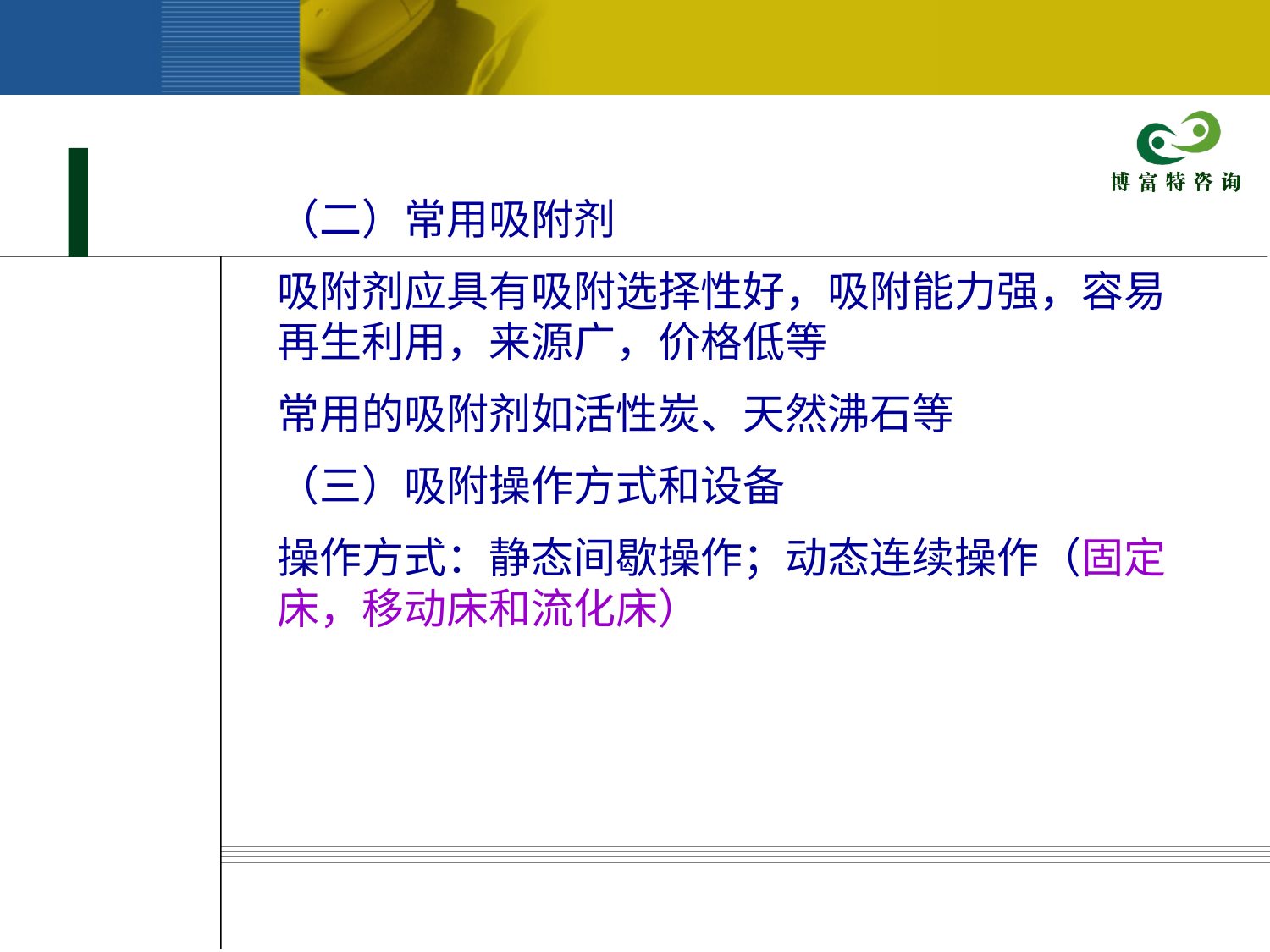

（二）常用吸附剂
吸附剂应具有吸附选择性好，吸附能力强，容易再生利用，来源广，价格低等
常用的吸附剂如活性炭、天然沸石等
（三）吸附操作方式和设备
操作方式：静态间歇操作；动态连续操作（固定床，移动床和流化床）